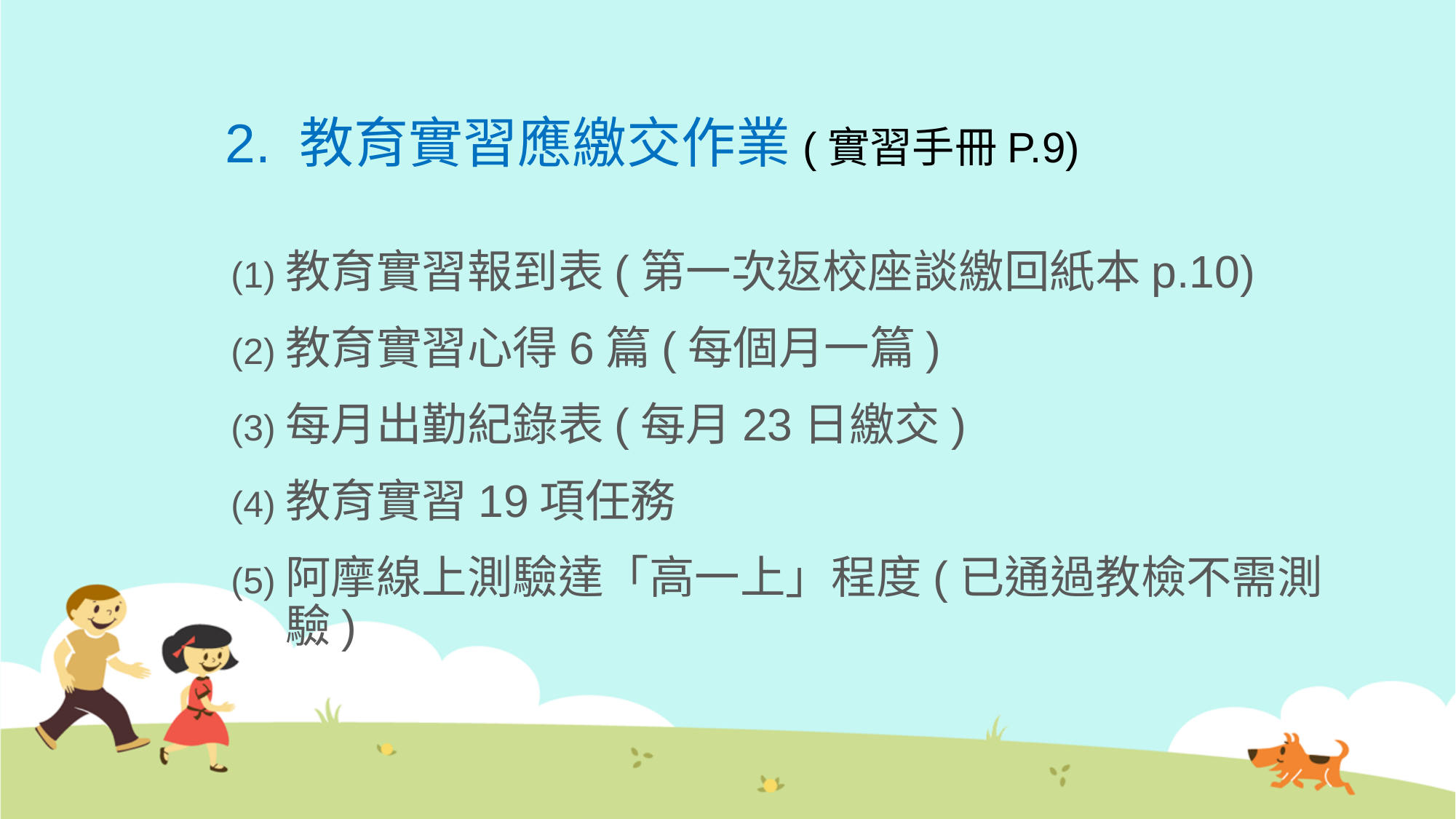

# 2. 教育實習應繳交作業(實習手冊P.9)
教育實習報到表(第一次返校座談繳回紙本p.10)
教育實習心得6篇(每個月一篇)
每月出勤紀錄表(每月23日繳交)
教育實習19項任務
阿摩線上測驗達「高一上」程度(已通過教檢不需測驗)